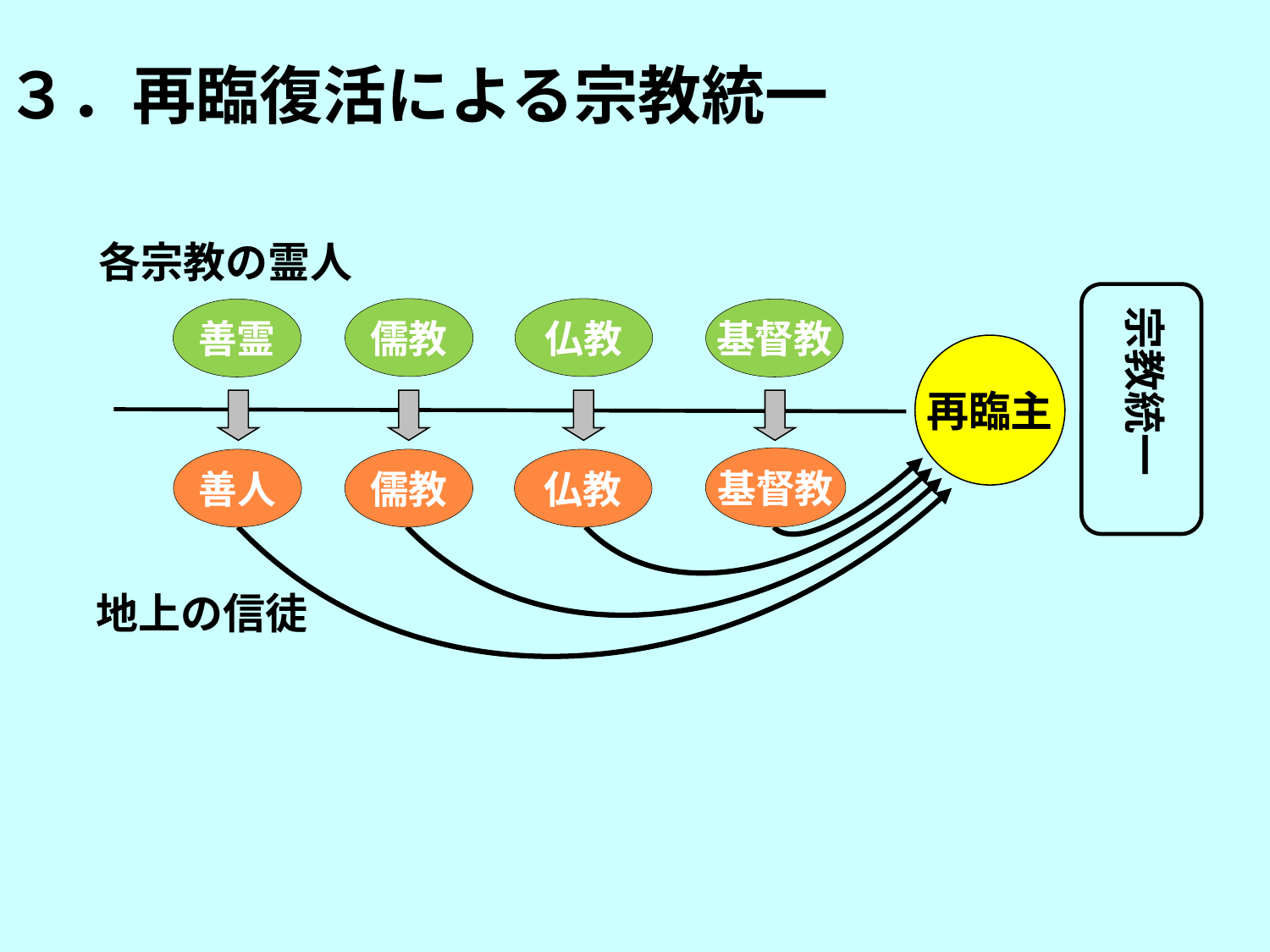

３．再臨復活による宗教統一
各宗教の霊人

宗教統一
儒教
仏教
善霊
基督教
再臨主

基督教
善人
儒教
仏教

地上の信徒